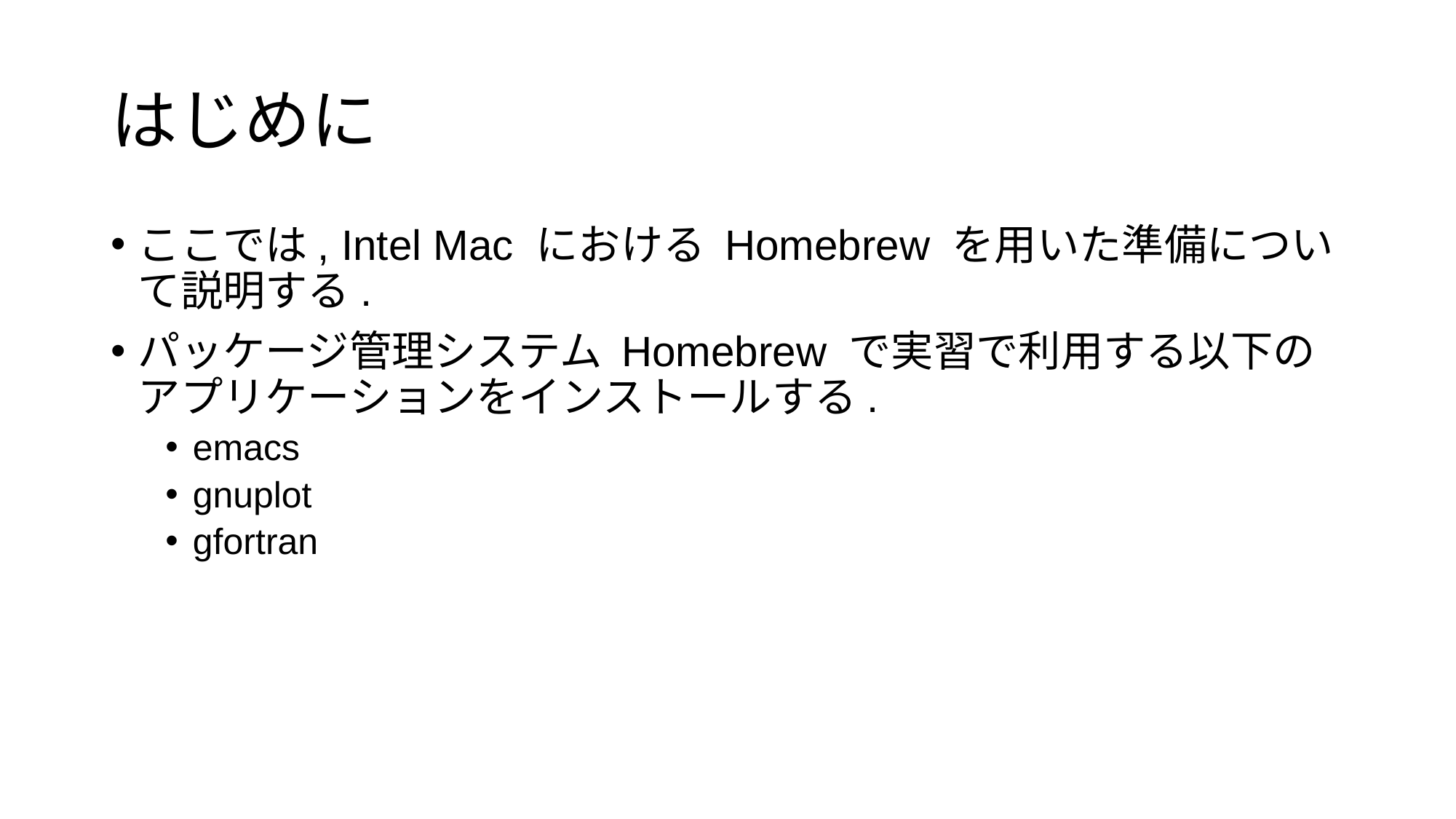

# はじめに
ここでは, Intel Mac における Homebrew を用いた準備について説明する.
パッケージ管理システム Homebrew で実習で利用する以下のアプリケーションをインストールする.
emacs
gnuplot
gfortran